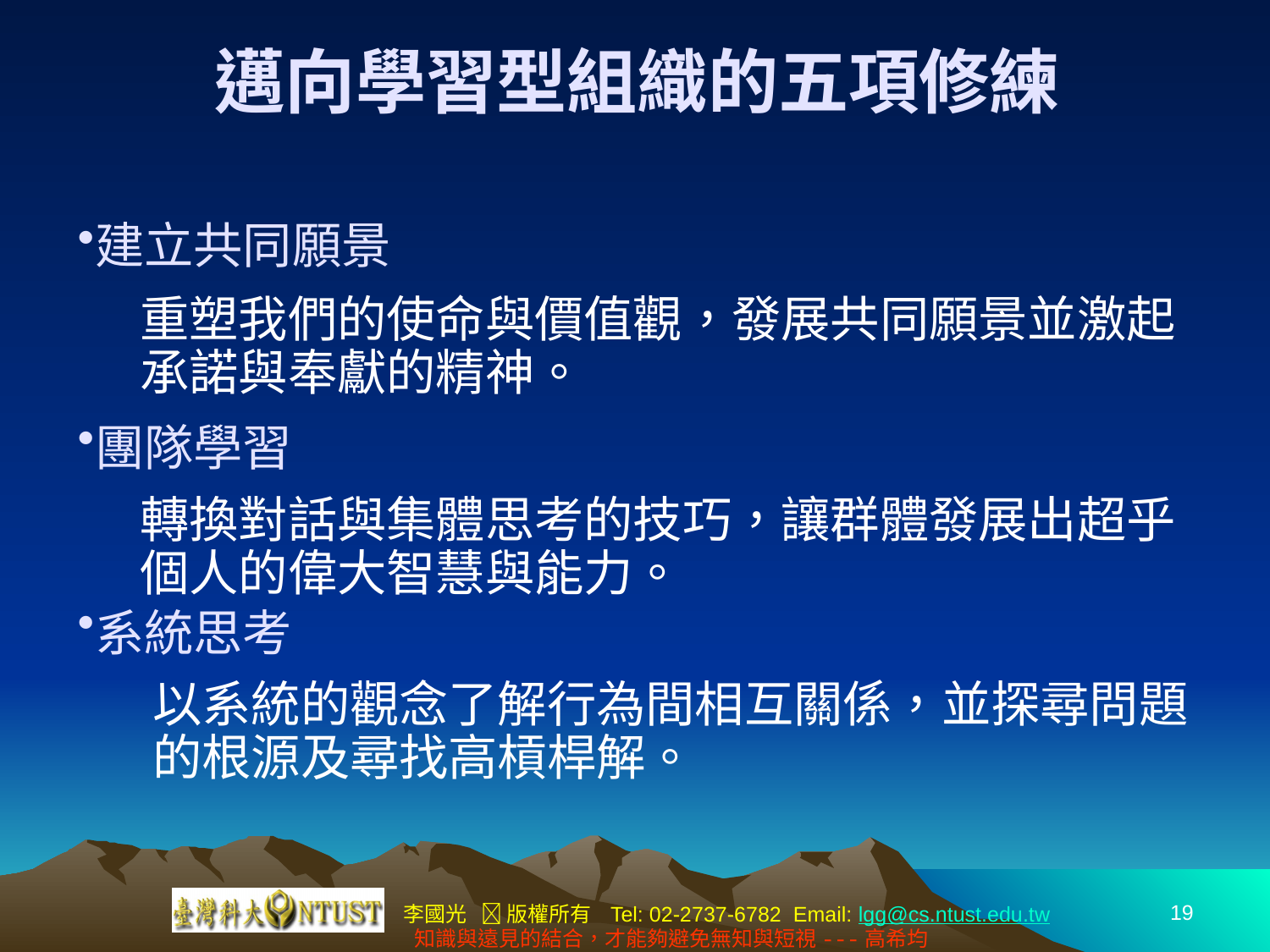

# 邁向學習型組織的五項修練
建立共同願景
重塑我們的使命與價值觀，發展共同願景並激起承諾與奉獻的精神。
團隊學習
轉換對話與集體思考的技巧，讓群體發展出超乎個人的偉大智慧與能力。
系統思考
以系統的觀念了解行為間相互關係，並探尋問題的根源及尋找高槓桿解。
19